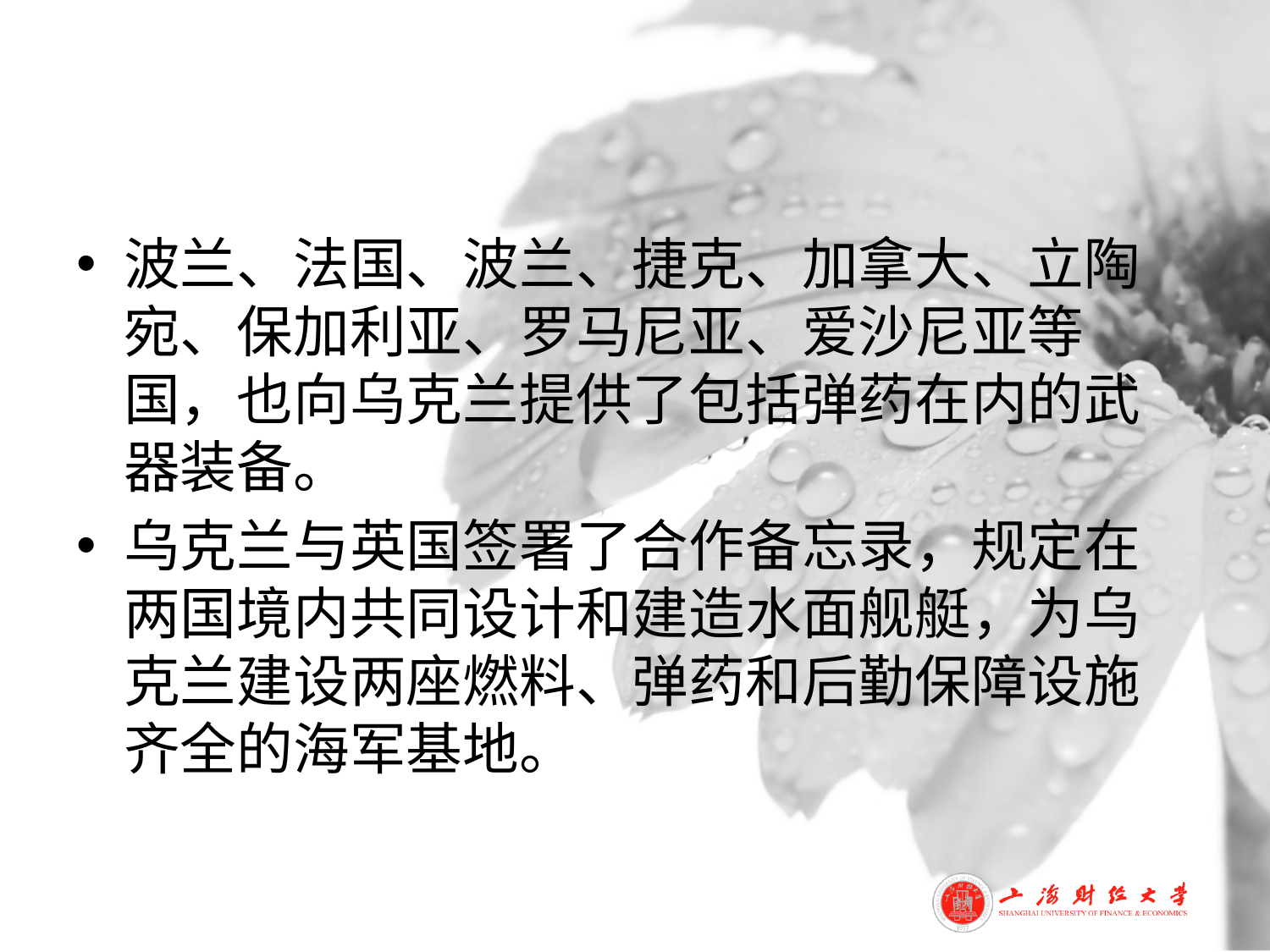

#
波兰、法国、波兰、捷克、加拿大、立陶宛、保加利亚、罗马尼亚、爱沙尼亚等国，也向乌克兰提供了包括弹药在内的武器装备。
乌克兰与英国签署了合作备忘录，规定在两国境内共同设计和建造水面舰艇，为乌克兰建设两座燃料、弹药和后勤保障设施齐全的海军基地。